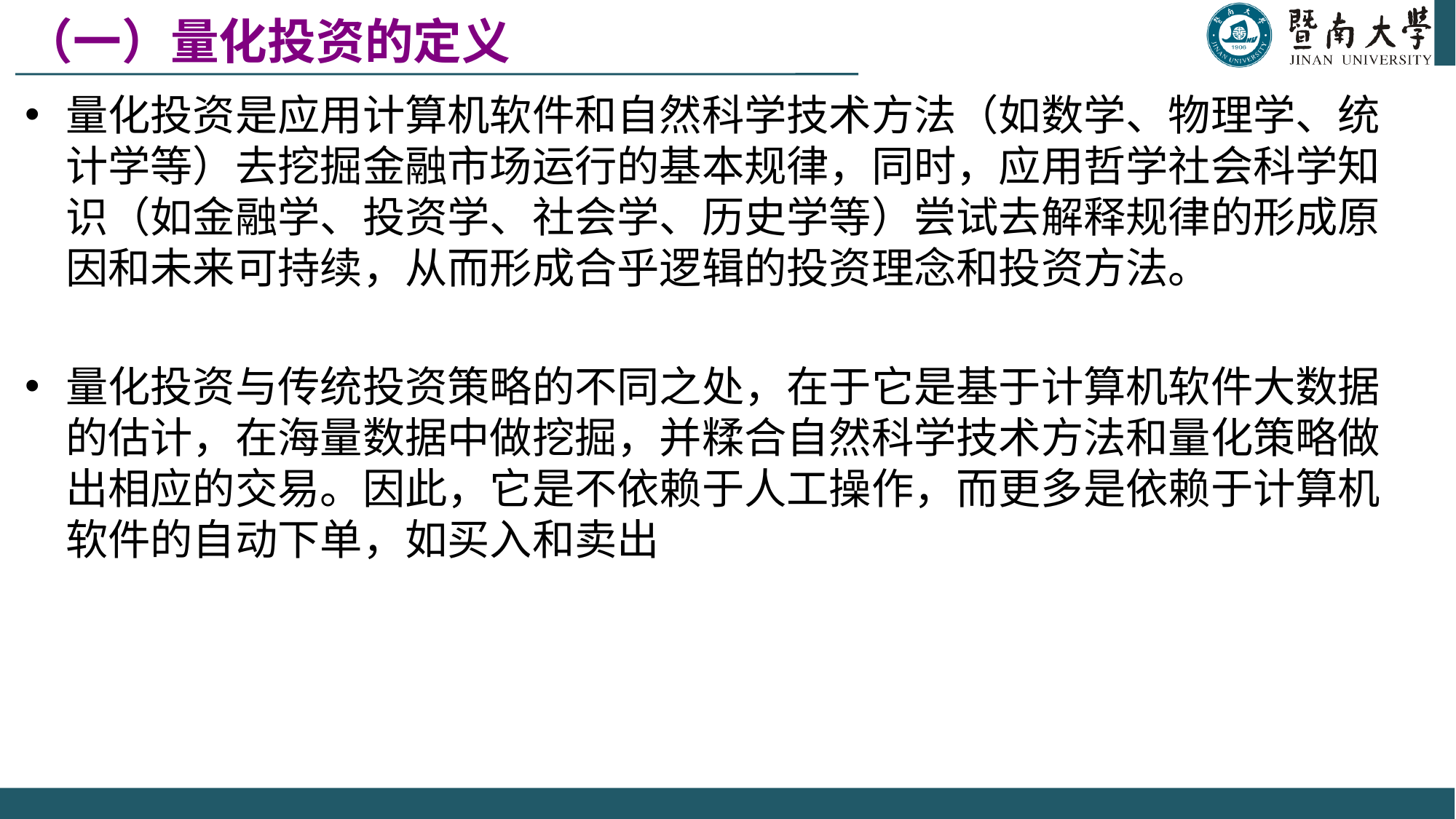

（一）量化投资的定义
量化投资是应用计算机软件和自然科学技术方法（如数学、物理学、统计学等）去挖掘金融市场运行的基本规律，同时，应用哲学社会科学知识（如金融学、投资学、社会学、历史学等）尝试去解释规律的形成原因和未来可持续，从而形成合乎逻辑的投资理念和投资方法。

量化投资与传统投资策略的不同之处，在于它是基于计算机软件大数据的估计，在海量数据中做挖掘，并糅合自然科学技术方法和量化策略做出相应的交易。因此，它是不依赖于人工操作，而更多是依赖于计算机软件的自动下单，如买入和卖出